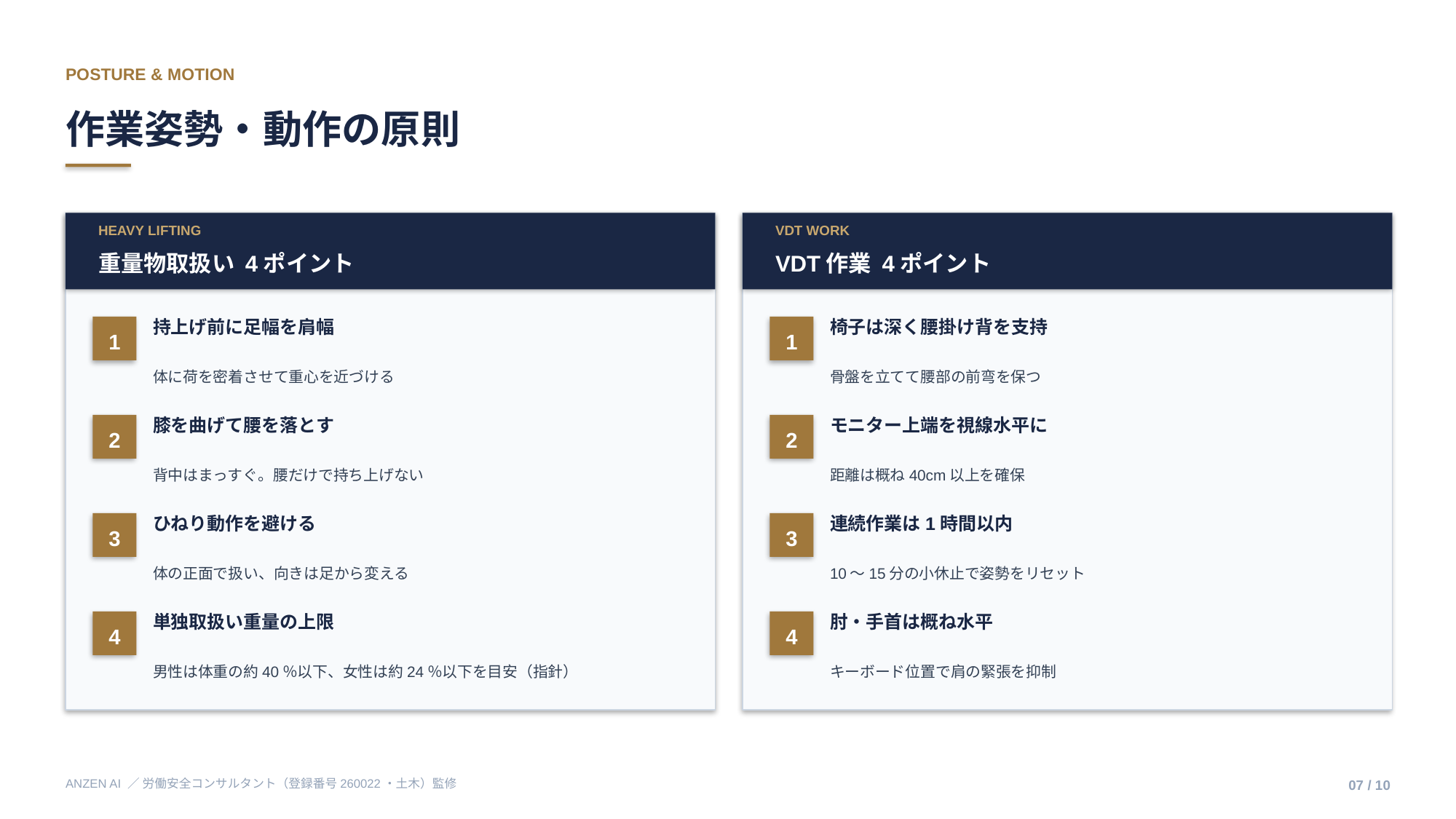

POSTURE & MOTION
作業姿勢・動作の原則

HEAVY LIFTING
VDT WORK
重量物取扱い 4ポイント
VDT作業 4ポイント
持上げ前に足幅を肩幅
椅子は深く腰掛け背を支持

1

1
体に荷を密着させて重心を近づける
骨盤を立てて腰部の前弯を保つ
膝を曲げて腰を落とす
モニター上端を視線水平に

2

2
背中はまっすぐ。腰だけで持ち上げない
距離は概ね40cm以上を確保
ひねり動作を避ける
連続作業は1時間以内

3

3
体の正面で扱い、向きは足から変える
10〜15分の小休止で姿勢をリセット
単独取扱い重量の上限
肘・手首は概ね水平

4

4
男性は体重の約40％以下、女性は約24％以下を目安（指針）
キーボード位置で肩の緊張を抑制
ANZEN AI ／ 労働安全コンサルタント（登録番号260022・土木）監修
07 / 10